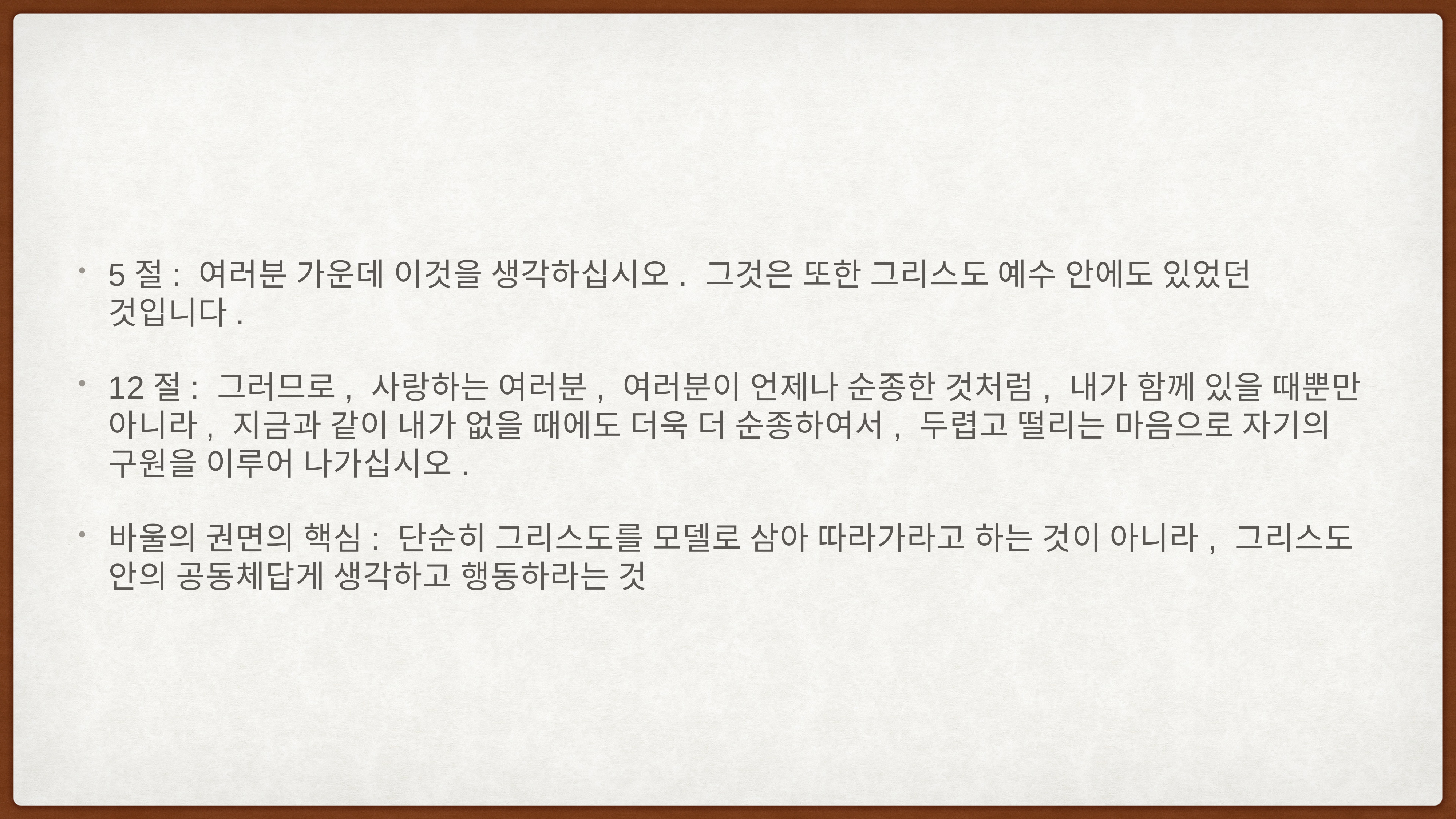

5절: 여러분 가운데 이것을 생각하십시오. 그것은 또한 그리스도 예수 안에도 있었던 것입니다.
12절: 그러므로, 사랑하는 여러분, 여러분이 언제나 순종한 것처럼, 내가 함께 있을 때뿐만 아니라, 지금과 같이 내가 없을 때에도 더욱 더 순종하여서, 두렵고 떨리는 마음으로 자기의 구원을 이루어 나가십시오.
바울의 권면의 핵심: 단순히 그리스도를 모델로 삼아 따라가라고 하는 것이 아니라, 그리스도 안의 공동체답게 생각하고 행동하라는 것